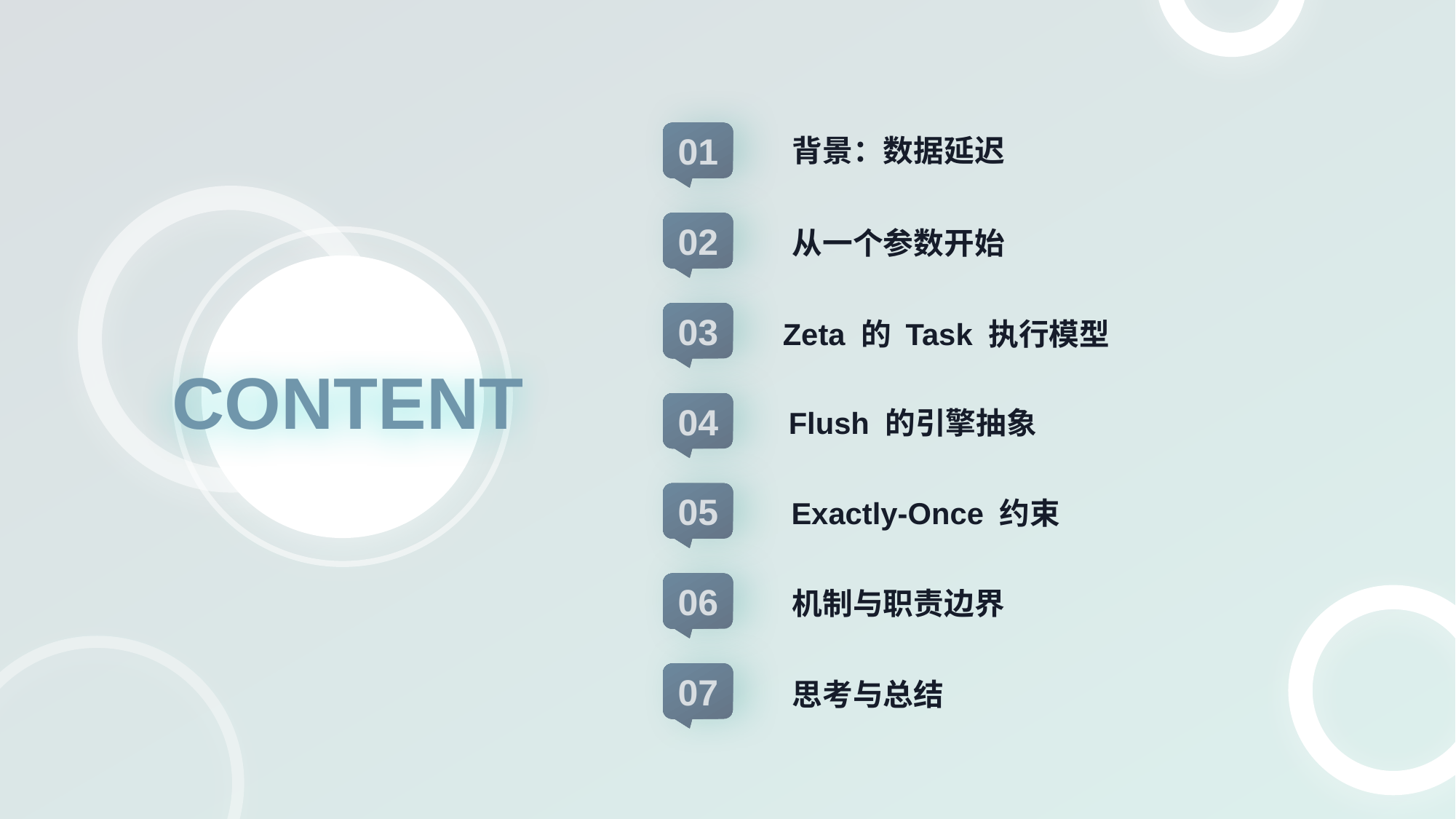

01
背景：数据延迟

02
从一个参数开始
03
Zeta 的 Task 执行模型
CONTENT
04
Flush 的引擎抽象
05
Exactly-Once 约束
06
机制与职责边界

07
思考与总结